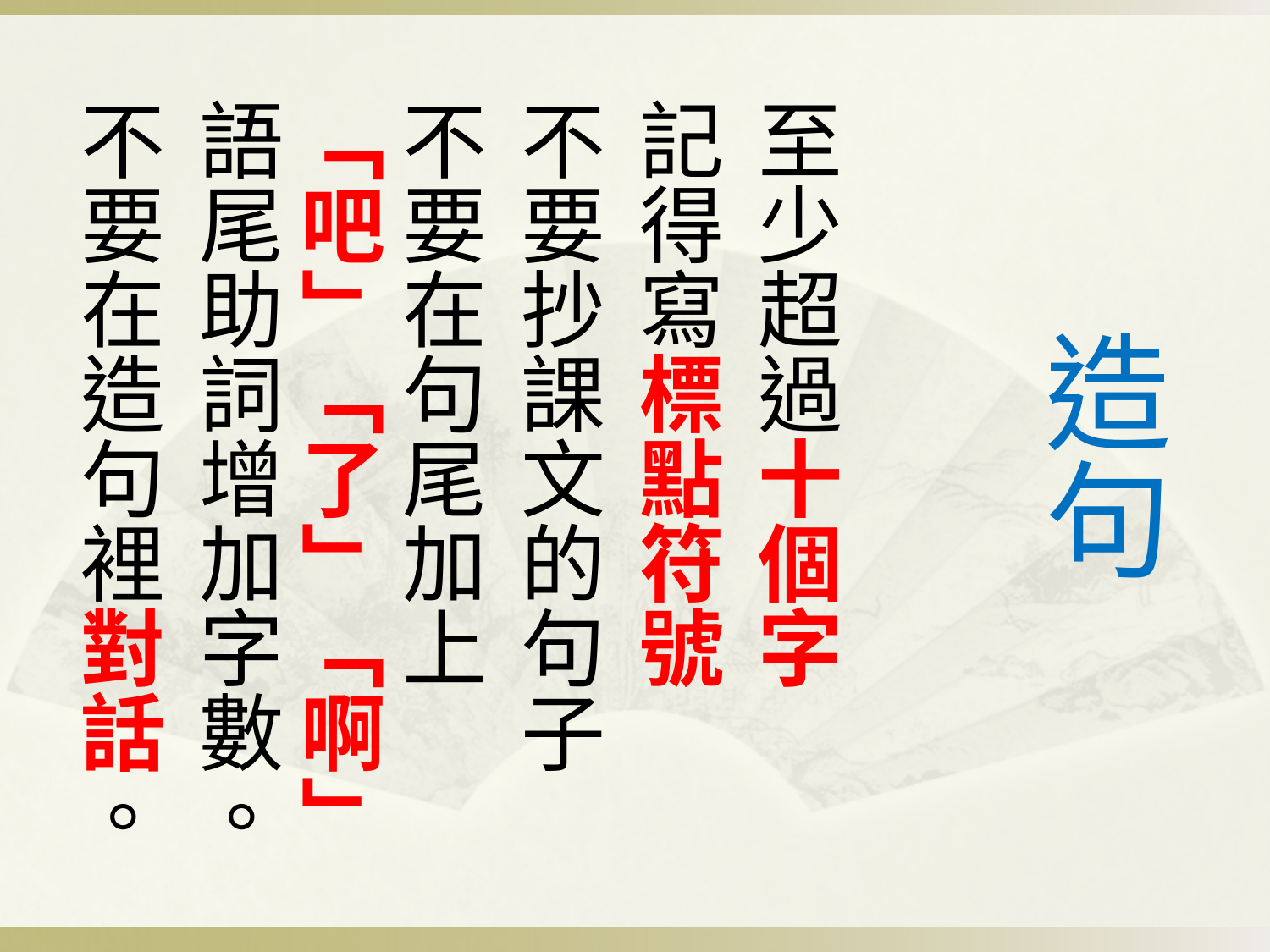

至少超過十個字
記得寫標點符號
不要抄課文的句子
不要在句尾加上「吧」「了」「啊」語尾助詞增加字數。
不要在造句裡對話。
# 造句